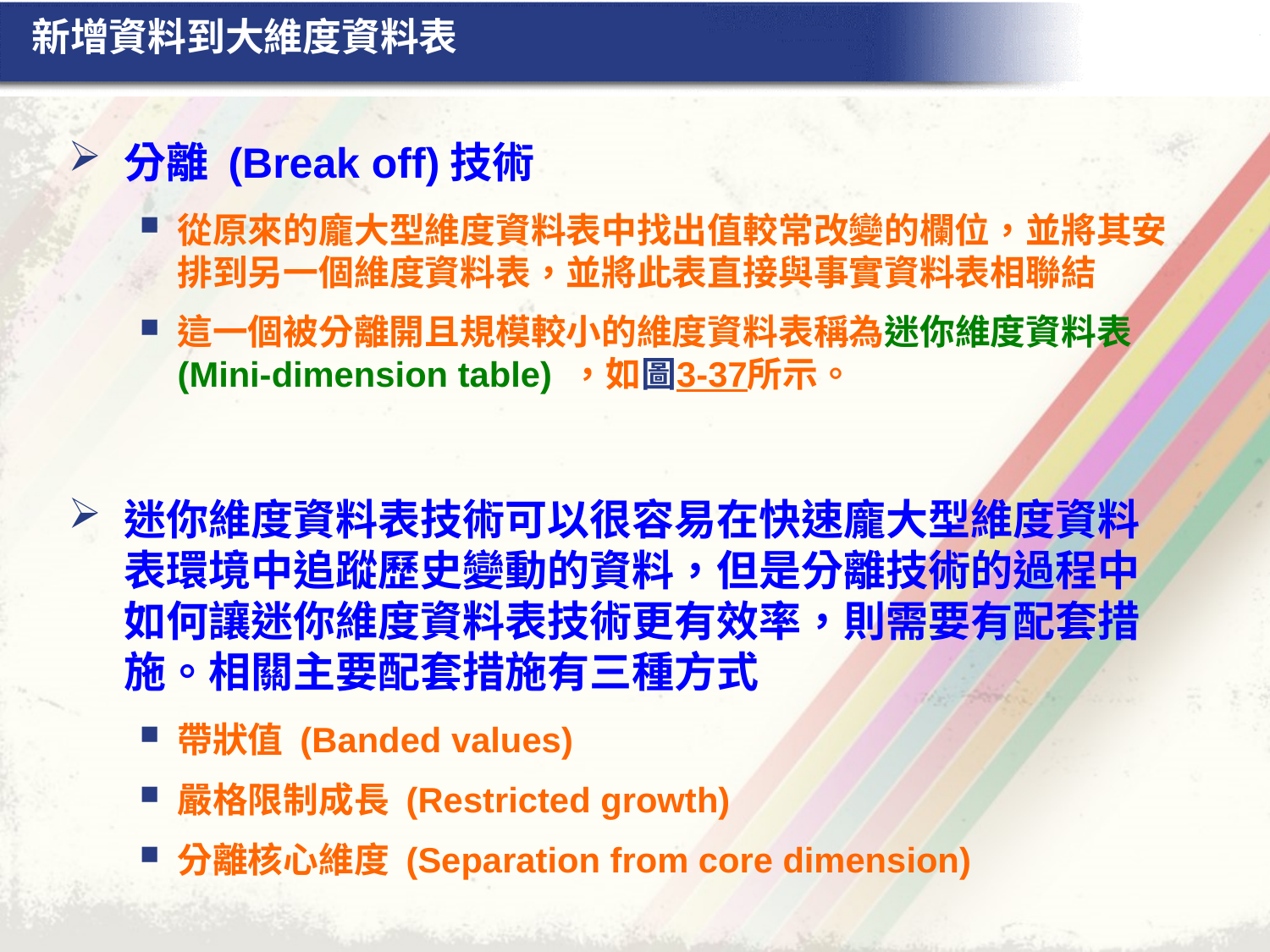

# 新增資料到大維度資料表
分離 (Break off)技術
從原來的龐大型維度資料表中找出值較常改變的欄位，並將其安排到另一個維度資料表，並將此表直接與事實資料表相聯結
這一個被分離開且規模較小的維度資料表稱為迷你維度資料表 (Mini-dimension table) ，如圖3-37所示。

迷你維度資料表技術可以很容易在快速龐大型維度資料表環境中追蹤歷史變動的資料，但是分離技術的過程中如何讓迷你維度資料表技術更有效率，則需要有配套措施。相關主要配套措施有三種方式
帶狀值 (Banded values)
嚴格限制成長 (Restricted growth)
分離核心維度 (Separation from core dimension)